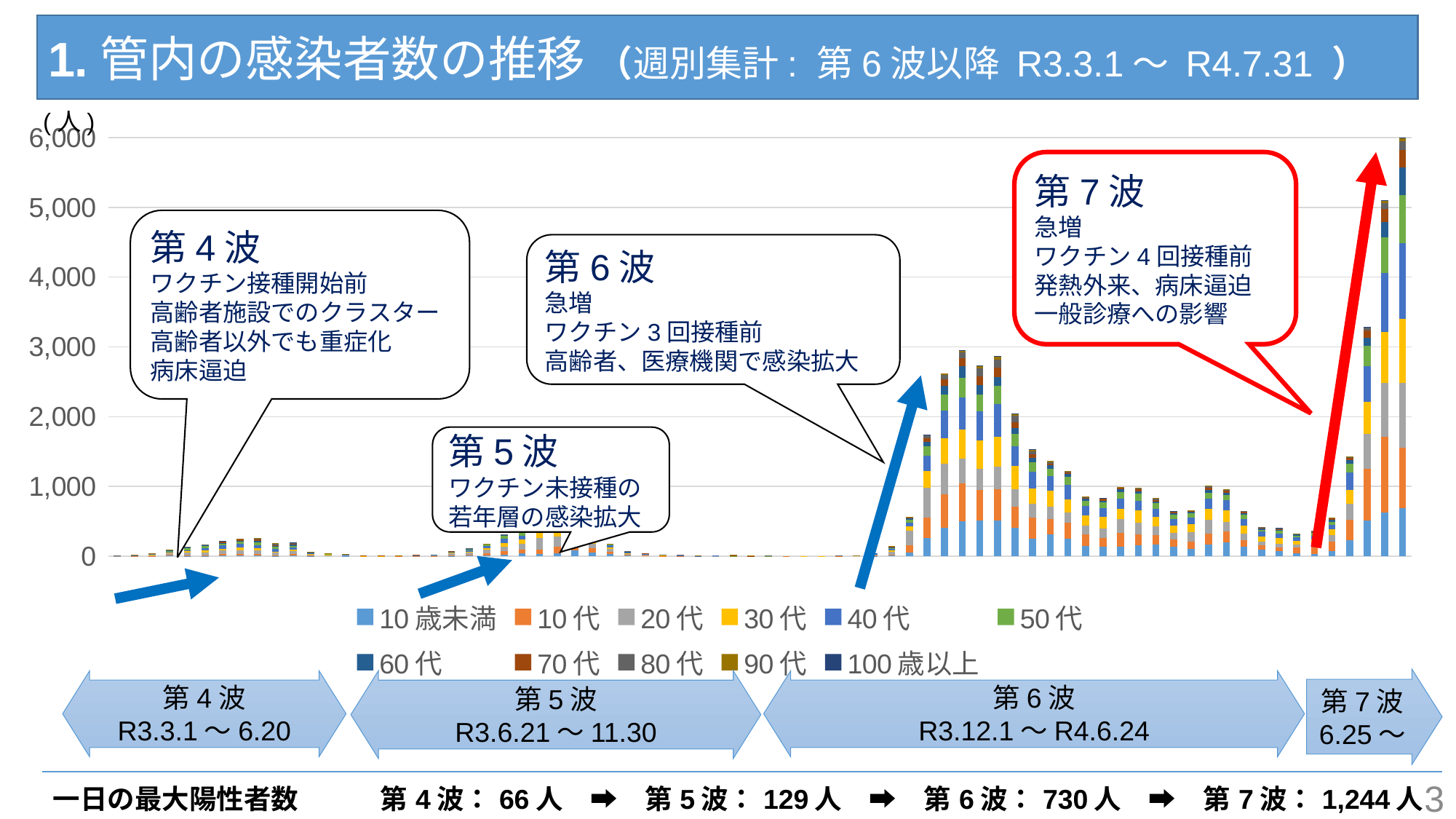

1.管内の感染者数の推移 （週別集計: 第6波以降 R3.3.1～ R4.7.31 ）

### Chart

| Category | 10歳未満 | 10代 | 20代 | 30代 | 40代 | 50代 | 60代 | 70代 | 80代 | 90代 | 100歳以上 |
|---|---|---|---|---|---|---|---|---|---|---|---|
| 2021/3/1-2021/3/7 | None | 3.0 | 1.0 | 4.0 | 3.0 | None | 1.0 | None | 1.0 | None | None |
| 2021/3/8-2021/3/14 | 2.0 | 2.0 | 7.0 | 2.0 | 3.0 | 2.0 | 2.0 | 2.0 | 2.0 | 1.0 | None |
| 2021/3/15-2021/3/21 | 1.0 | 3.0 | 13.0 | 3.0 | 10.0 | 7.0 | 2.0 | 1.0 | None | 1.0 | None |
| 2021/3/22-2021/3/28 | 13.0 | 6.0 | 22.0 | 8.0 | 10.0 | 19.0 | 8.0 | 4.0 | 2.0 | 1.0 | None |
| 2021/3/29-2021/4/4 | 2.0 | 6.0 | 40.0 | 22.0 | 17.0 | 25.0 | 10.0 | 12.0 | 5.0 | None | None |
| 2021/4/5-2021/4/11 | 4.0 | 7.0 | 45.0 | 29.0 | 28.0 | 30.0 | 12.0 | 10.0 | 3.0 | None | None |
| 2021/4/12-2021/4/18 | 11.0 | 25.0 | 49.0 | 24.0 | 43.0 | 27.0 | 13.0 | 18.0 | 9.0 | 1.0 | 1.0 |
| 2021/4/19-2021/4/25 | 8.0 | 24.0 | 50.0 | 43.0 | 53.0 | 27.0 | 18.0 | 23.0 | 6.0 | 3.0 | None |
| 2021/4/26-2021/5/2 | 13.0 | 21.0 | 45.0 | 32.0 | 48.0 | 42.0 | 20.0 | 16.0 | 14.0 | 6.0 | None |
| 2021/5/3-2021/5/9 | 4.0 | 12.0 | 33.0 | 18.0 | 37.0 | 31.0 | 14.0 | 13.0 | 12.0 | 11.0 | None |
| 2021/5/10-2021/5/16 | 13.0 | 23.0 | 39.0 | 19.0 | 32.0 | 22.0 | 17.0 | 8.0 | 13.0 | 14.0 | 1.0 |
| 2021/5/17-2021/5/23 | 3.0 | 5.0 | 18.0 | 10.0 | 7.0 | 6.0 | 7.0 | 3.0 | 4.0 | 2.0 | None |
| 2021/5/24-2021/5/30 | None | 6.0 | 10.0 | 5.0 | 6.0 | 5.0 | 5.0 | None | 2.0 | 2.0 | None |
| 2021/5/31-2021/6/6 | 1.0 | 5.0 | 7.0 | 6.0 | 6.0 | 4.0 | 1.0 | 2.0 | 1.0 | 1.0 | None |
| 2021/6/7-2021/6/13 | 1.0 | 1.0 | None | 3.0 | 2.0 | 2.0 | 3.0 | 2.0 | None | None | None |
| 2021/6/14-2021/6/20 | 1.0 | 1.0 | 2.0 | 1.0 | 1.0 | 5.0 | 2.0 | 1.0 | None | None | None |
| 2021/6/21-2021/6/27 | None | 1.0 | 7.0 | 2.0 | 2.0 | None | None | 1.0 | None | 1.0 | None |
| 2021/6/28-2021/7/4 | 2.0 | 1.0 | 5.0 | 6.0 | 1.0 | None | None | 2.0 | None | None | None |
| 2021/7/5-2021/7/11 | None | 5.0 | 11.0 | 1.0 | 3.0 | 2.0 | 2.0 | None | None | None | None |
| 2021/7/12-2021/7/18 | 2.0 | 14.0 | 26.0 | 8.0 | 8.0 | 7.0 | 2.0 | 3.0 | None | None | None |
| 2021/7/19-2021/7/25 | 7.0 | 15.0 | 27.0 | 18.0 | 20.0 | 14.0 | 5.0 | 4.0 | 3.0 | None | None |
| 2021/7/26-2021/8/1 | 15.0 | 26.0 | 52.0 | 26.0 | 29.0 | 21.0 | 9.0 | 3.0 | None | 1.0 | None |
| 2021/8/2-2021/8/8 | 24.0 | 51.0 | 65.0 | 50.0 | 59.0 | 43.0 | 13.0 | 3.0 | 1.0 | None | None |
| 2021/8/9-2021/8/15 | 39.0 | 53.0 | 84.0 | 60.0 | 59.0 | 37.0 | 22.0 | 5.0 | None | 1.0 | None |
| 2021/8/16-2021/8/22 | 33.0 | 65.0 | 160.0 | 77.0 | 73.0 | 58.0 | 28.0 | 3.0 | 2.0 | None | None |
| 2021/8/23-2021/8/29 | 40.0 | 100.0 | 143.0 | 89.0 | 88.0 | 76.0 | 24.0 | 9.0 | 6.0 | 2.0 | 2.0 |
| 2021/8/30-2021/9/5 | 87.0 | 105.0 | 126.0 | 90.0 | 85.0 | 58.0 | 24.0 | 7.0 | 7.0 | 1.0 | None |
| 2021/9/6-2021/9/12 | 57.0 | 55.0 | 67.0 | 50.0 | 56.0 | 33.0 | 14.0 | 5.0 | 6.0 | None | None |
| 2021/9/13-2021/9/19 | 29.0 | 29.0 | 42.0 | 27.0 | 25.0 | 17.0 | 8.0 | 3.0 | None | 1.0 | None |
| 2021/9/20-2021/9/26 | 11.0 | 7.0 | 14.0 | 11.0 | 12.0 | 8.0 | 3.0 | 3.0 | 2.0 | None | None |
| 2021/9/27-2021/10/3 | 7.0 | 4.0 | 6.0 | 12.0 | 4.0 | 5.0 | 1.0 | 1.0 | None | None | None |
| 2021/10/4-2021/10/10 | 3.0 | 2.0 | 6.0 | 4.0 | 4.0 | 3.0 | 2.0 | None | 2.0 | None | None |
| 2021/10/11-2021/10/17 | 1.0 | 4.0 | 6.0 | 2.0 | 1.0 | 3.0 | 2.0 | 2.0 | 1.0 | None | None |
| 2021/10/18-2021/10/24 | 1.0 | None | 2.0 | 1.0 | 1.0 | 1.0 | 3.0 | None | 1.0 | 2.0 | None |
| 2021/10/25-2021/10/31 | None | 1.0 | 1.0 | None | 4.0 | None | None | None | None | None | None |
| 2021/11/1-2021/11/7 | None | None | None | 1.0 | 1.0 | 2.0 | None | 2.0 | 11.0 | 5.0 | None |
| 2021/11/8-2021/11/14 | None | None | 1.0 | 1.0 | 1.0 | None | None | 1.0 | 3.0 | 2.0 | None |
| 2021/11/15-2021/11/21 | 1.0 | None | 1.0 | None | None | 3.0 | None | 1.0 | 3.0 | None | None |
| 2021/11/22-2021/11/28 | None | 1.0 | None | None | None | None | None | None | None | None | None |
| 2021/11/29-2021/12/5 | None | None | 1.0 | 1.0 | None | None | None | None | None | None | None |
| 2021/12/6-2021/12/12 | 1.0 | None | None | 1.0 | None | None | None | None | None | None | None |
| 2021/12/13-2021/12/19 | 4.0 | 1.0 | None | 2.0 | 1.0 | 1.0 | None | None | 1.0 | None | None |
| 2021/12/20-2021/12/26 | 6.0 | 2.0 | None | 1.0 | None | None | None | None | 1.0 | 1.0 | None |
| 2021/12/27-2022/1/2 | 5.0 | 11.0 | 6.0 | 5.0 | 7.0 | 7.0 | 1.0 | None | None | None | None |
| 2022/1/3-2022/1/9 | 8.0 | 13.0 | 41.0 | 20.0 | 24.0 | 13.0 | 10.0 | 9.0 | 5.0 | 2.0 | None |
| 2022/1/10-2022/1/16 | 52.0 | 105.0 | 210.0 | 62.0 | 54.0 | 40.0 | 20.0 | 9.0 | 11.0 | 1.0 | None |
| 2022/1/17-2022/1/23 | 265.0 | 292.0 | 423.0 | 241.0 | 224.0 | 135.0 | 57.0 | 48.0 | 47.0 | 14.0 | 1.0 |
| 2022/1/24-2022/1/30 | 410.0 | 477.0 | 436.0 | 372.0 | 392.0 | 224.0 | 129.0 | 95.0 | 59.0 | 28.0 | None |
| 2022/1/31-2022/2/6 | 506.0 | 537.0 | 353.0 | 419.0 | 463.0 | 279.0 | 162.0 | 122.0 | 82.0 | 24.0 | 2.0 |
| 2022/2/7-2022/2/13 | 511.0 | 437.0 | 301.0 | 414.0 | 411.0 | 246.0 | 136.0 | 119.0 | 117.0 | 42.0 | 3.0 |
| 2022/2/14-2022/2/20 | 511.0 | 447.0 | 323.0 | 429.0 | 470.0 | 260.0 | 127.0 | 139.0 | 113.0 | 48.0 | 3.0 |
| 2022/2/21-2022/2/27 | 407.0 | 301.0 | 248.0 | 339.0 | 284.0 | 176.0 | 84.0 | 81.0 | 94.0 | 34.0 | 1.0 |
| 2022/2/28-2022/3/6 | 249.0 | 299.0 | 200.0 | 220.0 | 246.0 | 133.0 | 62.0 | 48.0 | 40.0 | 36.0 | 2.0 |
| 2022/3/7-2022/3/13 | 312.0 | 222.0 | 175.0 | 232.0 | 212.0 | 104.0 | 46.0 | 24.0 | 21.0 | 16.0 | None |
| 2022/3/14-2022/3/20 | 254.0 | 221.0 | 155.0 | 186.0 | 211.0 | 113.0 | 43.0 | 21.0 | 15.0 | 3.0 | None |
| 2022/3/21-2022/3/27 | 148.0 | 164.0 | 130.0 | 145.0 | 133.0 | 78.0 | 32.0 | 10.0 | 12.0 | 4.0 | None |
| 2022/3/28-2022/4/3 | 137.0 | 128.0 | 133.0 | 162.0 | 133.0 | 82.0 | 17.0 | 30.0 | 13.0 | 2.0 | 1.0 |
| 2022/4/4-2022/4/10 | 139.0 | 193.0 | 197.0 | 147.0 | 152.0 | 95.0 | 38.0 | 15.0 | 14.0 | 6.0 | None |
| 2022/4/11-2022/4/17 | 157.0 | 153.0 | 175.0 | 172.0 | 134.0 | 106.0 | 36.0 | 29.0 | 8.0 | 7.0 | None |
| 2022/4/18-2022/4/24 | 164.0 | 135.0 | 127.0 | 140.0 | 117.0 | 78.0 | 19.0 | 22.0 | 21.0 | 7.0 | None |
| 2022/4/25-2022/5/1 | 137.0 | 102.0 | 90.0 | 105.0 | 102.0 | 56.0 | 25.0 | 20.0 | 7.0 | 2.0 | 1.0 |
| 2022/5/2-2022/5/8 | 107.0 | 105.0 | 134.0 | 108.0 | 96.0 | 63.0 | 25.0 | 12.0 | 9.0 | 2.0 | None |
| 2022/5/9-2022/5/15 | 171.0 | 156.0 | 197.0 | 158.0 | 142.0 | 88.0 | 34.0 | 33.0 | 25.0 | 10.0 | None |
| 2022/5/16-2022/5/22 | 194.0 | 156.0 | 141.0 | 163.0 | 152.0 | 69.0 | 33.0 | 27.0 | 13.0 | 8.0 | None |
| 2022/5/23-2022/5/29 | 134.0 | 91.0 | 97.0 | 113.0 | 98.0 | 58.0 | 24.0 | 25.0 | 10.0 | None | None |
| 2022/5/30-2022/6/5 | 98.0 | 59.0 | 57.0 | 73.0 | 68.0 | 24.0 | 16.0 | 11.0 | 9.0 | None | None |
| 2022/6/6-2022/6/12 | 71.0 | 55.0 | 52.0 | 79.0 | 63.0 | 41.0 | 21.0 | 9.0 | 6.0 | 9.0 | 1.0 |
| 2022/6/13-2022/6/19 | 40.0 | 81.0 | 45.0 | 53.0 | 56.0 | 20.0 | 16.0 | 9.0 | 4.0 | 1.0 | None |
| 2022/6/20-2022/6/26 | 33.0 | 92.0 | 60.0 | 59.0 | 50.0 | 39.0 | 16.0 | 8.0 | 6.0 | None | None |
| 2022/6/27-2022/7/3 | 74.0 | 137.0 | 93.0 | 81.0 | 66.0 | 44.0 | 24.0 | 22.0 | 7.0 | 1.0 | None |
| 2022/7/4-2022/7/10 | 233.0 | 291.0 | 224.0 | 201.0 | 246.0 | 132.0 | 53.0 | 34.0 | 7.0 | 8.0 | None |
| 2022/7/11-2022/7/17 | 507.0 | 750.0 | 499.0 | 454.0 | 514.0 | 291.0 | 112.0 | 104.0 | 44.0 | 15.0 | 1.0 |
| 2022/7/18-2022/7/24 | 631.0 | 1076.0 | 776.0 | 732.0 | 847.0 | 507.0 | 218.0 | 187.0 | 86.0 | 41.0 | 3.0 |
| 2022/7/25-2022/7/31 | 690.0 | 865.0 | 927.0 | 920.0 | 1080.0 | 694.0 | 393.0 | 251.0 | 130.0 | 52.0 | 2.0 |
(人)
第7波
急増
ワクチン4回接種前
発熱外来、病床逼迫
一般診療への影響
第4波
ワクチン接種開始前
高齢者施設でのクラスター
高齢者以外でも重症化
病床逼迫
第6波
急増
ワクチン3回接種前
高齢者、医療機関で感染拡大
第5波
ワクチン未接種の若年層の感染拡大
第7波
6.25～
第4波
R3.3.1～6.20
第5波
R3.6.21～11.30
第6波
R3.12.1～R4.6.24
7/28最大
| 一日の最大陽性者数　　　第4波：66人　➡　第5波：129人　➡　第6波：730人　➡　第7波：1,244人(8/9) |
| --- |
3